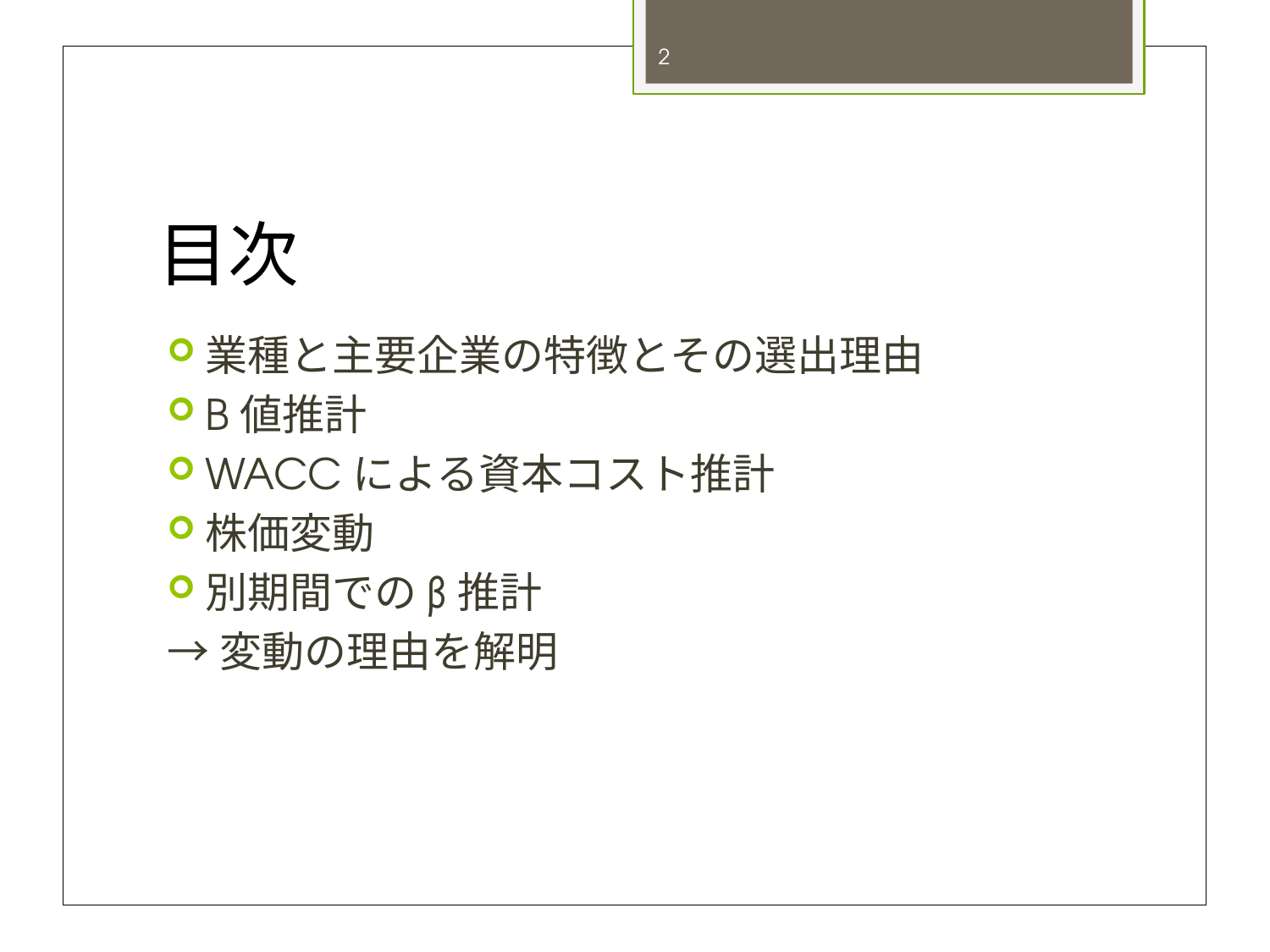

2
# 目次
業種と主要企業の特徴とその選出理由
Β値推計
WACCによる資本コスト推計
株価変動
別期間でのβ推計
→変動の理由を解明